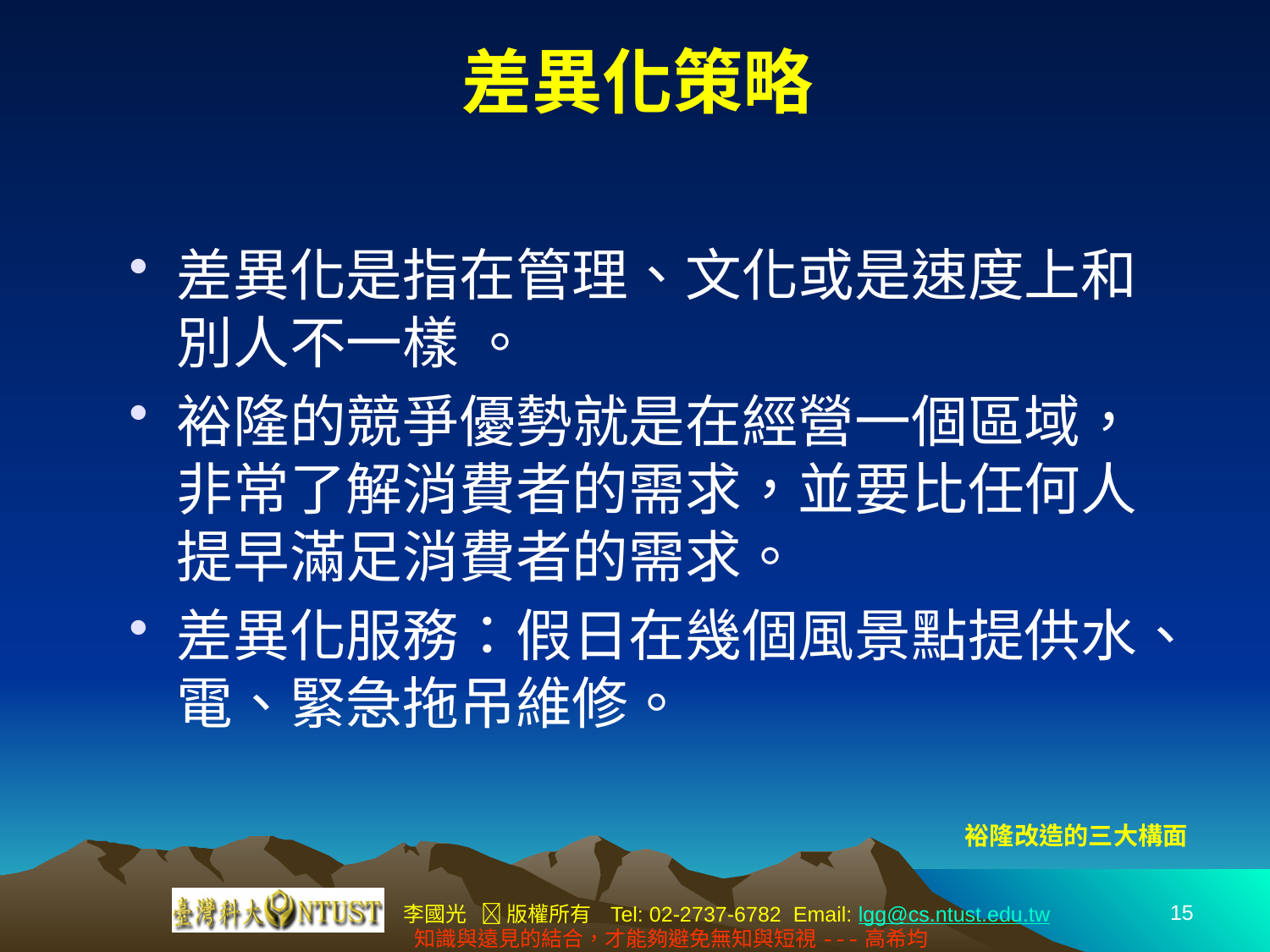

# 差異化策略
差異化是指在管理、文化或是速度上和別人不一樣 。
裕隆的競爭優勢就是在經營一個區域，非常了解消費者的需求，並要比任何人提早滿足消費者的需求。
差異化服務：假日在幾個風景點提供水、電、緊急拖吊維修。
裕隆改造的三大構面
15